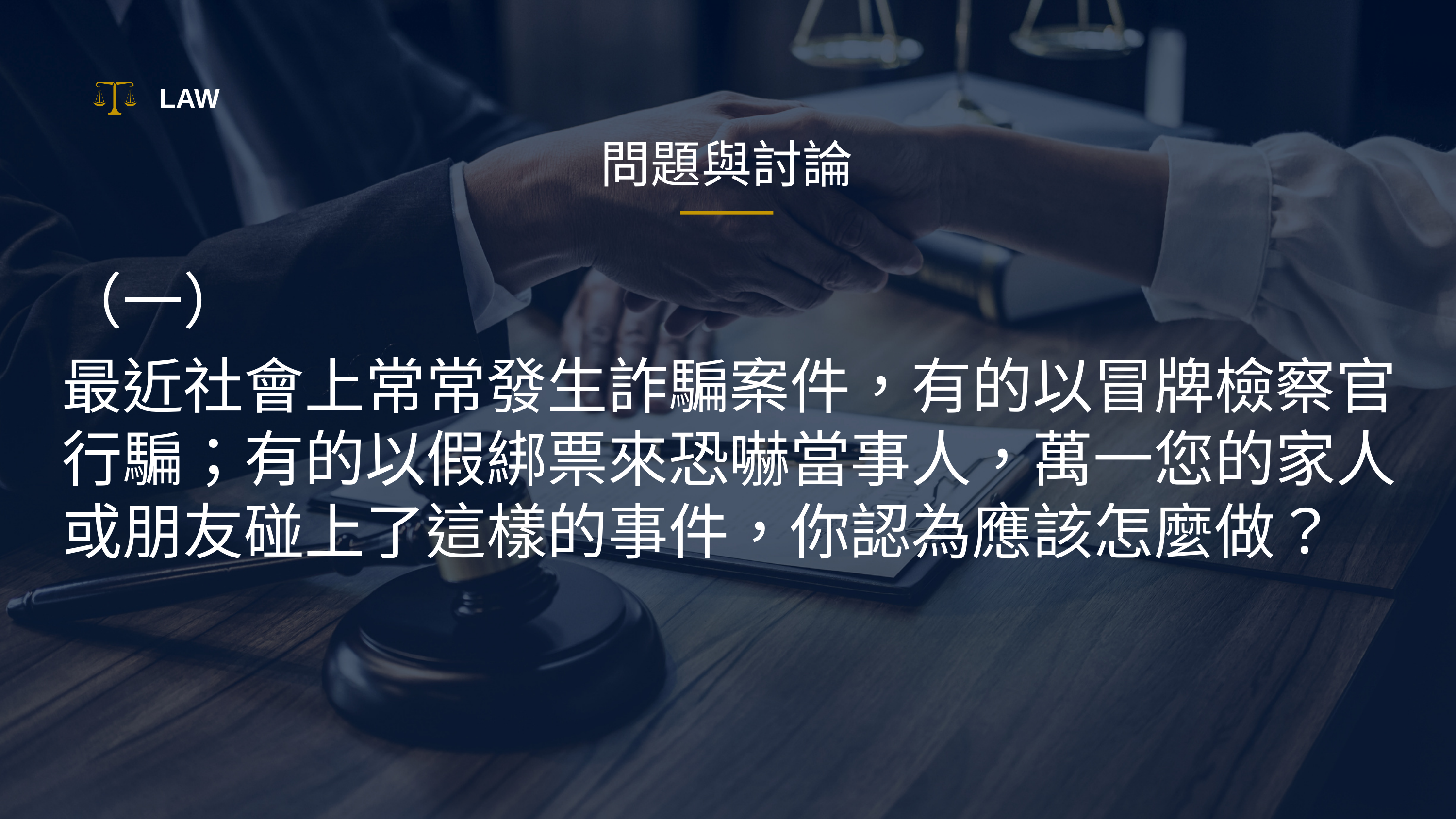

LAW
問題與討論

（一）
最近社會上常常發生詐騙案件，有的以冒牌檢察官行騙；有的以假綁票來恐嚇當事人，萬一您的家人或朋友碰上了這樣的事件，你認為應該怎麼做？